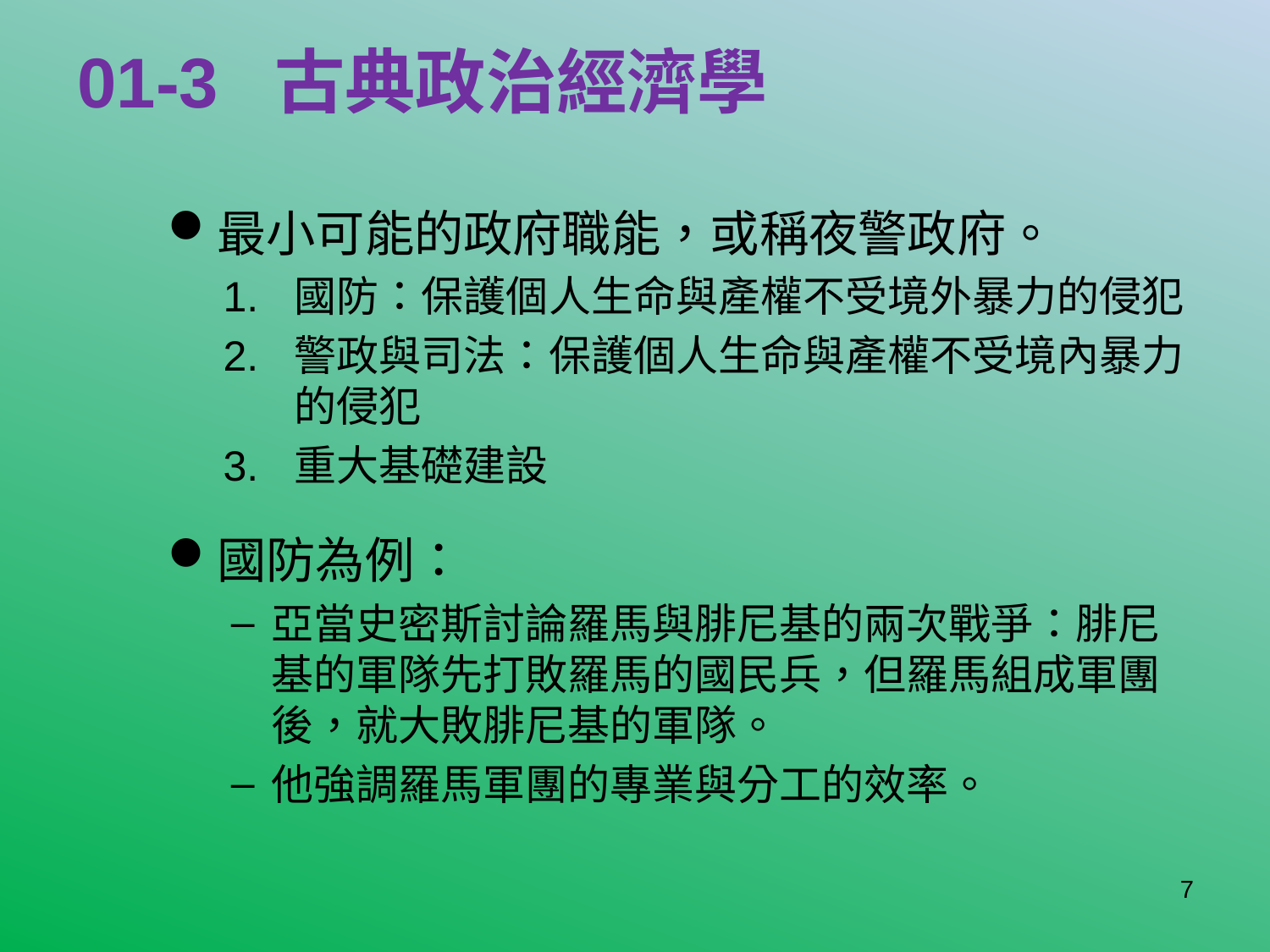

# 01-3  古典政治經濟學
最小可能的政府職能，或稱夜警政府。
國防：保護個人生命與產權不受境外暴力的侵犯
警政與司法：保護個人生命與產權不受境內暴力的侵犯
重大基礎建設
國防為例：
亞當史密斯討論羅馬與腓尼基的兩次戰爭：腓尼基的軍隊先打敗羅馬的國民兵，但羅馬組成軍團後，就大敗腓尼基的軍隊。
他強調羅馬軍團的專業與分工的效率。
7